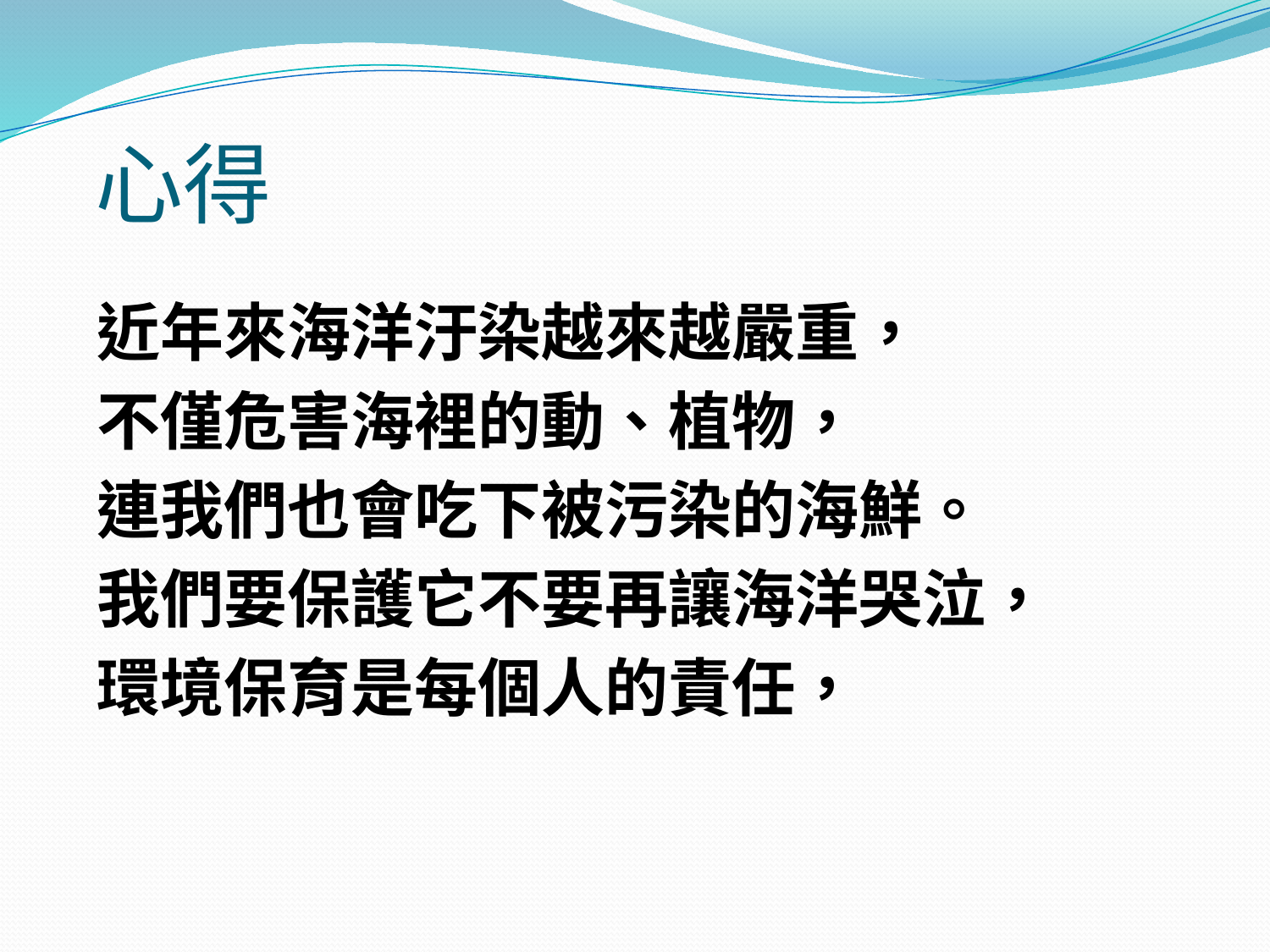

# 心得
近年來海洋汙染越來越嚴重，
不僅危害海裡的動、植物，
連我們也會吃下被污染的海鮮。
我們要保護它不要再讓海洋哭泣，
環境保育是每個人的責任，